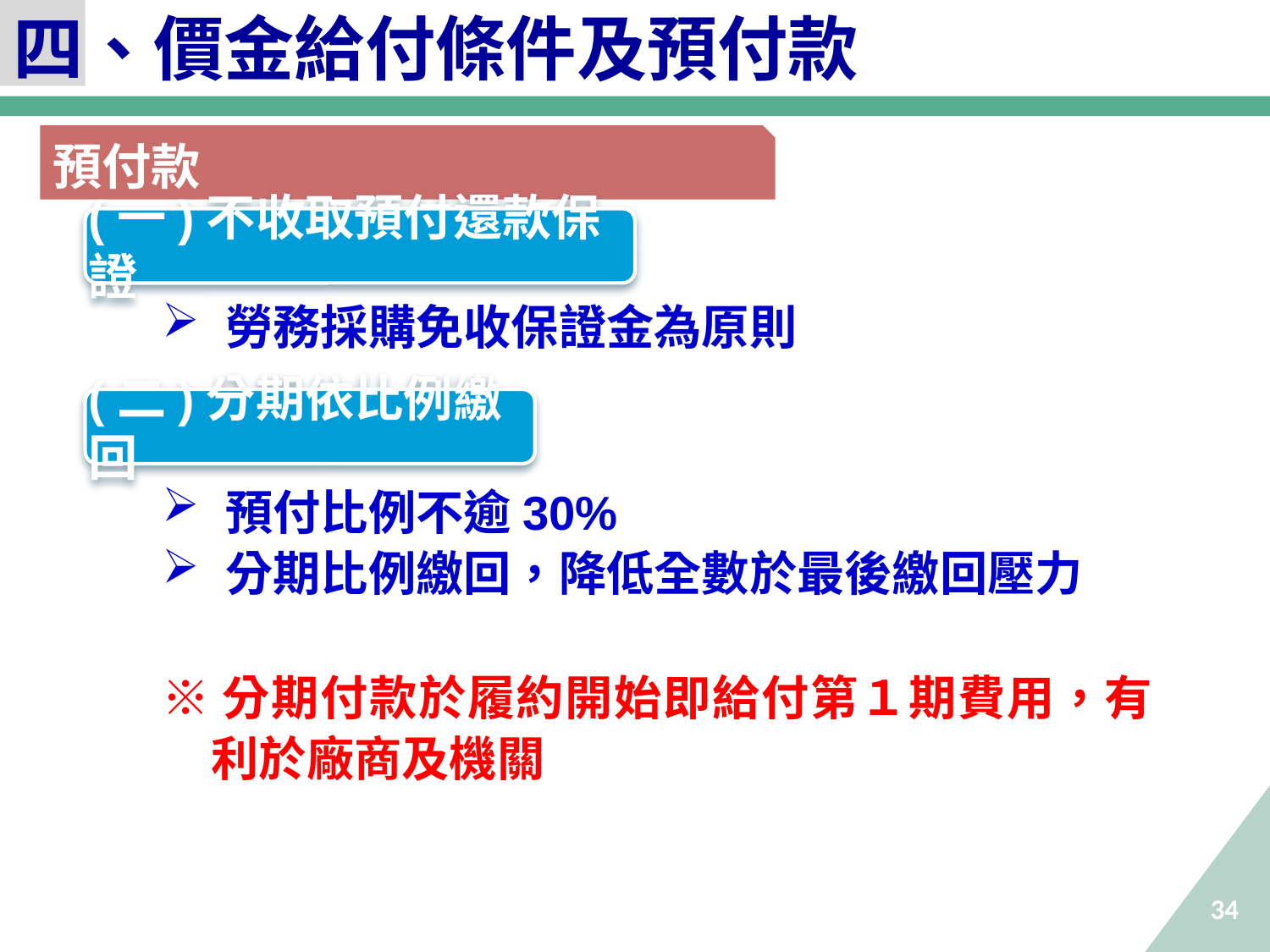

四、價金給付條件及預付款

預付款
(一)不收取預付還款保證

勞務採購免收保證金為原則

預付比例不逾30%
分期比例繳回，降低全數於最後繳回壓力

※分期付款於履約開始即給付第１期費用，有利於廠商及機關

(二)分期依比例繳回

34